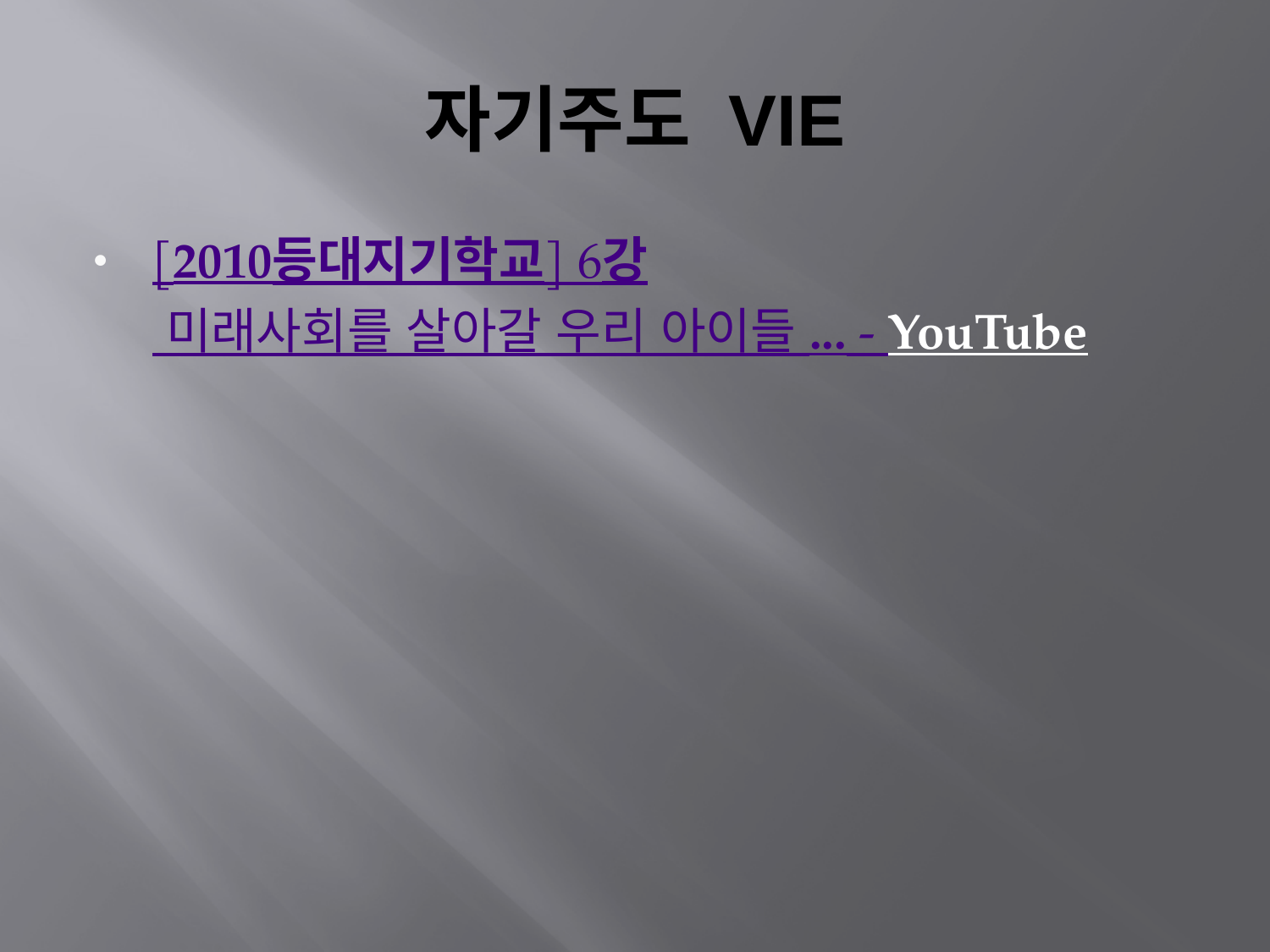

# 자기주도 VIE
[2010등대지기학교] 6강 미래사회를 살아갈 우리 아이들 ... - YouTube